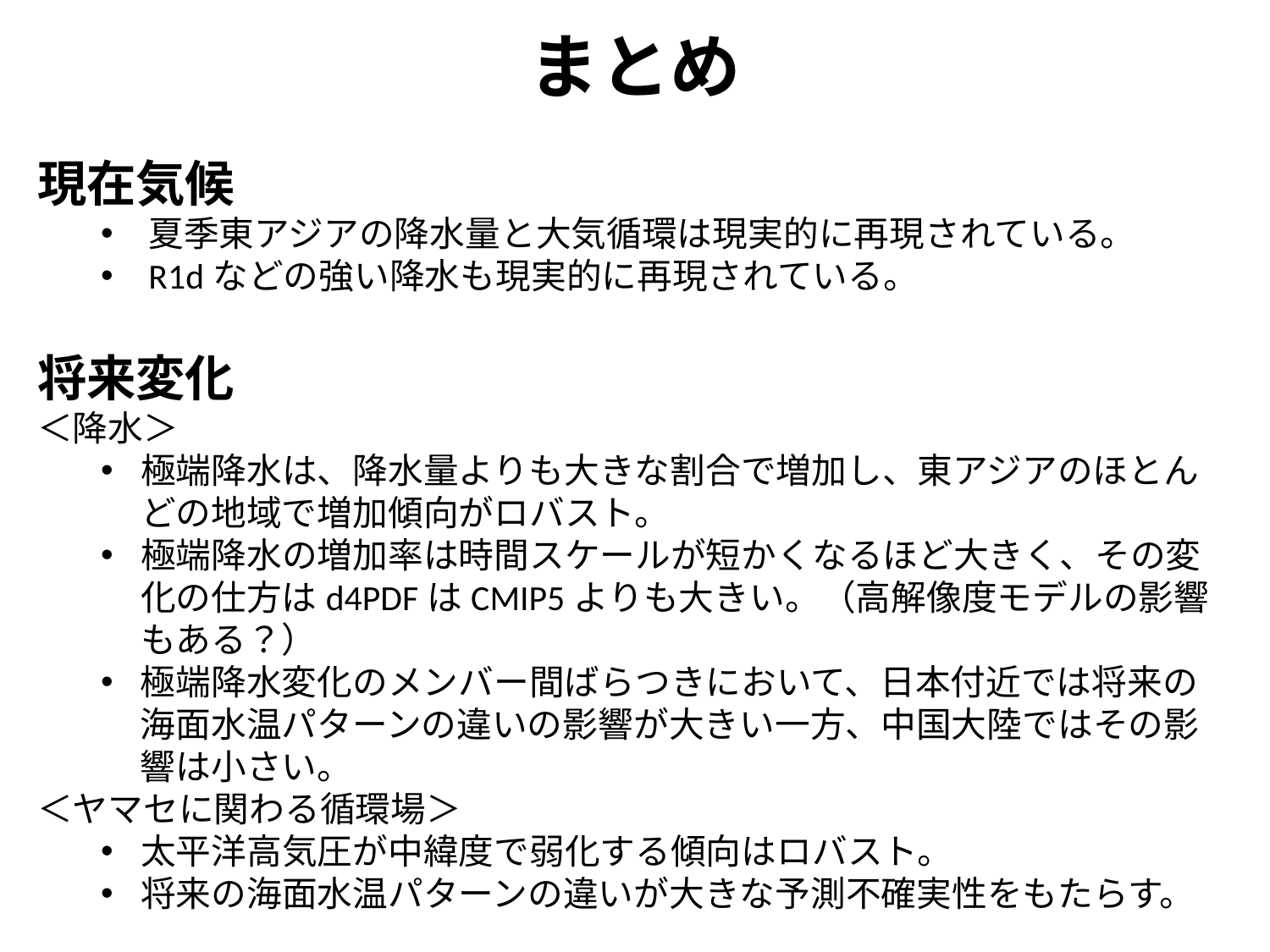

まとめ
現在気候
夏季東アジアの降水量と大気循環は現実的に再現されている。
R1dなどの強い降水も現実的に再現されている。

将来変化
＜降水＞
極端降水は、降水量よりも大きな割合で増加し、東アジアのほとんどの地域で増加傾向がロバスト。
極端降水の増加率は時間スケールが短かくなるほど大きく、その変化の仕方はd4PDFはCMIP5よりも大きい。（高解像度モデルの影響もある？）
極端降水変化のメンバー間ばらつきにおいて、日本付近では将来の海面水温パターンの違いの影響が大きい一方、中国大陸ではその影響は小さい。
＜ヤマセに関わる循環場＞
太平洋高気圧が中緯度で弱化する傾向はロバスト。
将来の海面水温パターンの違いが大きな予測不確実性をもたらす。